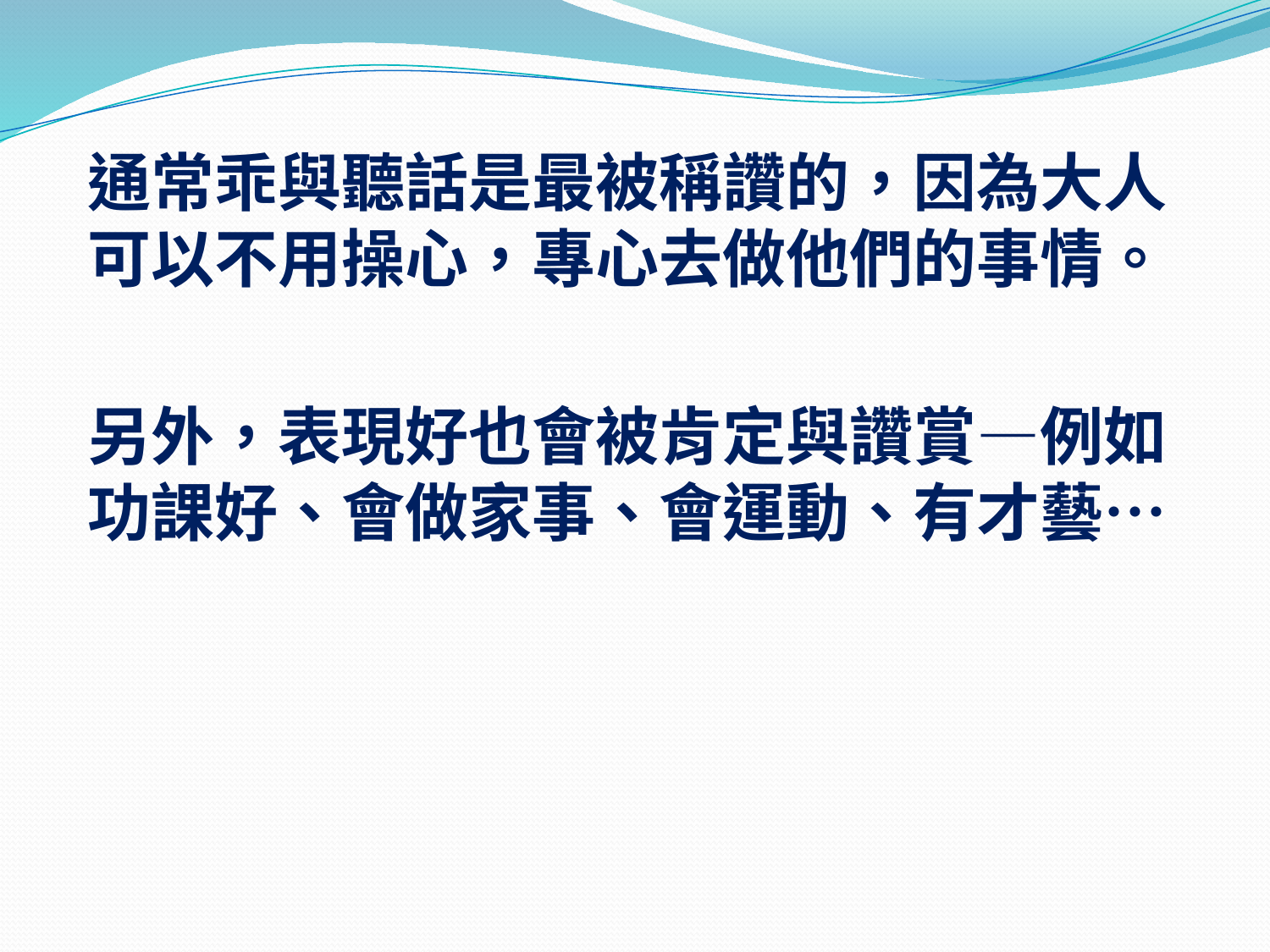

通常乖與聽話是最被稱讚的，因為大人可以不用操心，專心去做他們的事情。

另外，表現好也會被肯定與讚賞—例如功課好、會做家事、會運動、有才藝…